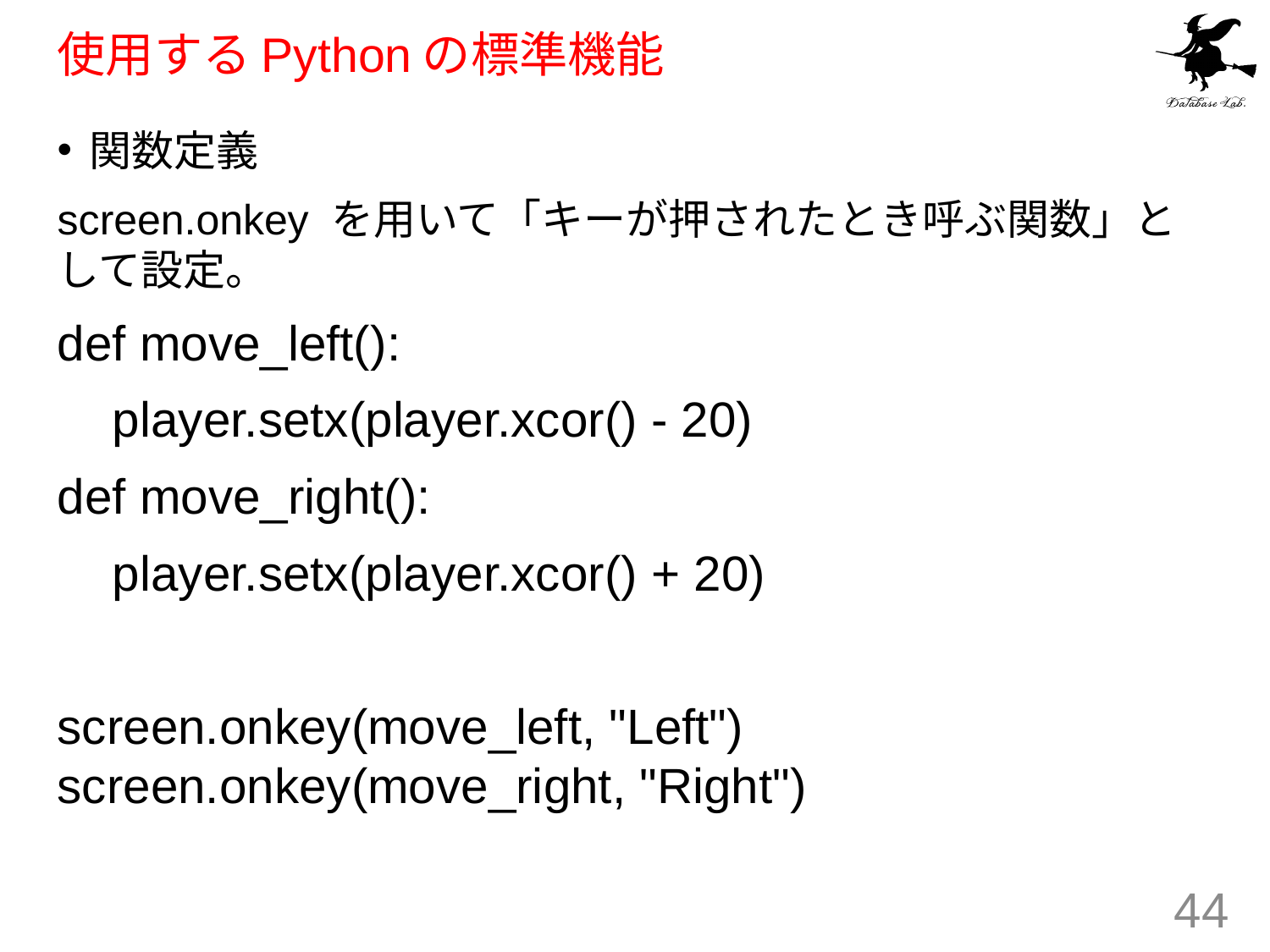

# 使用するPythonの標準機能
関数定義
screen.onkey を用いて「キーが押されたとき呼ぶ関数」として設定。
def move_left():
    player.setx(player.xcor() - 20)
def move_right():
    player.setx(player.xcor() + 20)

screen.onkey(move_left, "Left") screen.onkey(move_right, "Right")
44